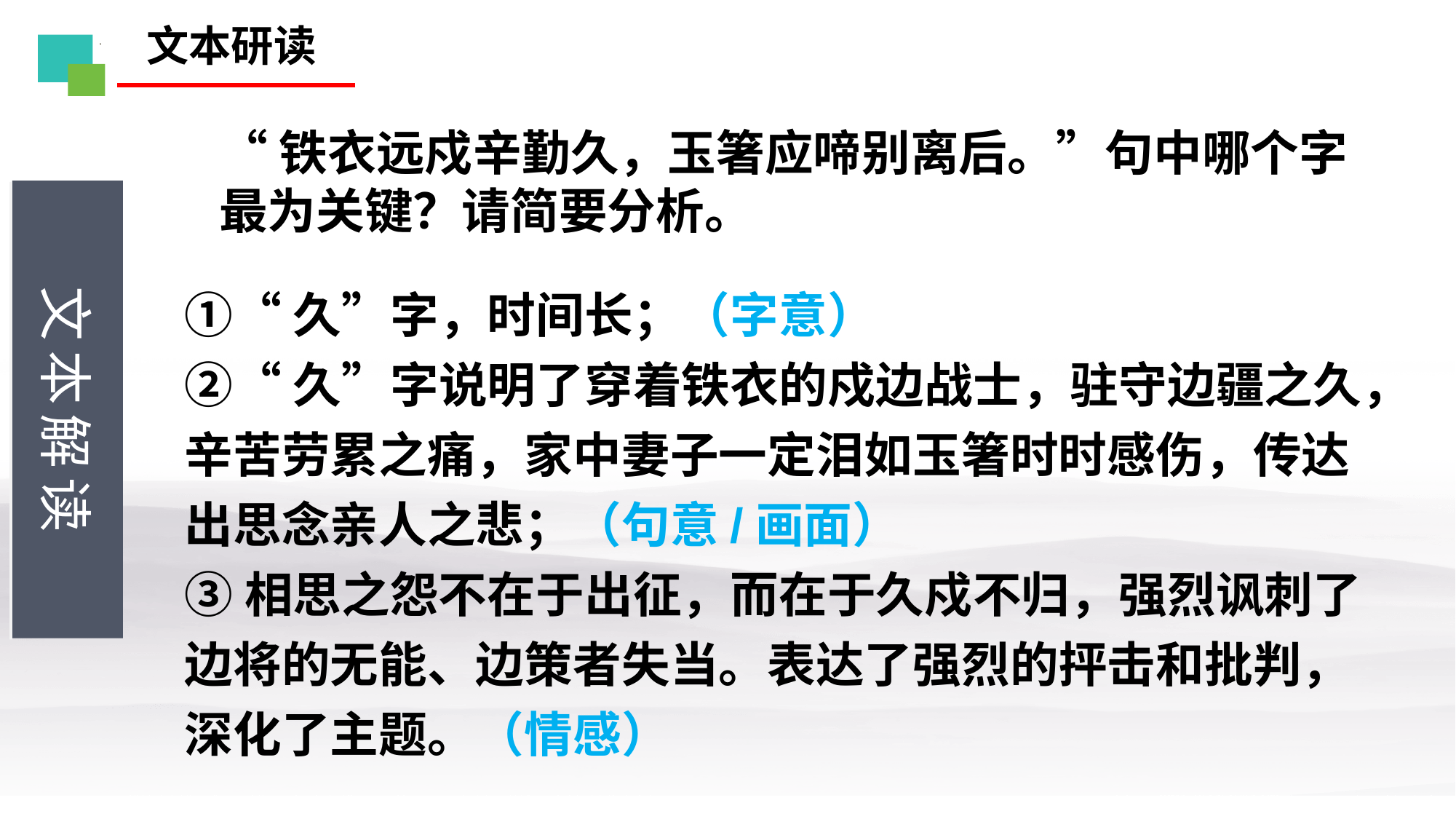

文本研读

“铁衣远戍辛勤久，玉箸应啼别离后。”句中哪个字最为关键？请简要分析。

文本解读
①“久”字，时间长；（字意）
②“久”字说明了穿着铁衣的戍边战士，驻守边疆之久，辛苦劳累之痛，家中妻子一定泪如玉箸时时感伤，传达出思念亲人之悲；（句意/画面）
③相思之怨不在于出征，而在于久戍不归，强烈讽刺了边将的无能、边策者失当。表达了强烈的抨击和批判，深化了主题。（情感）